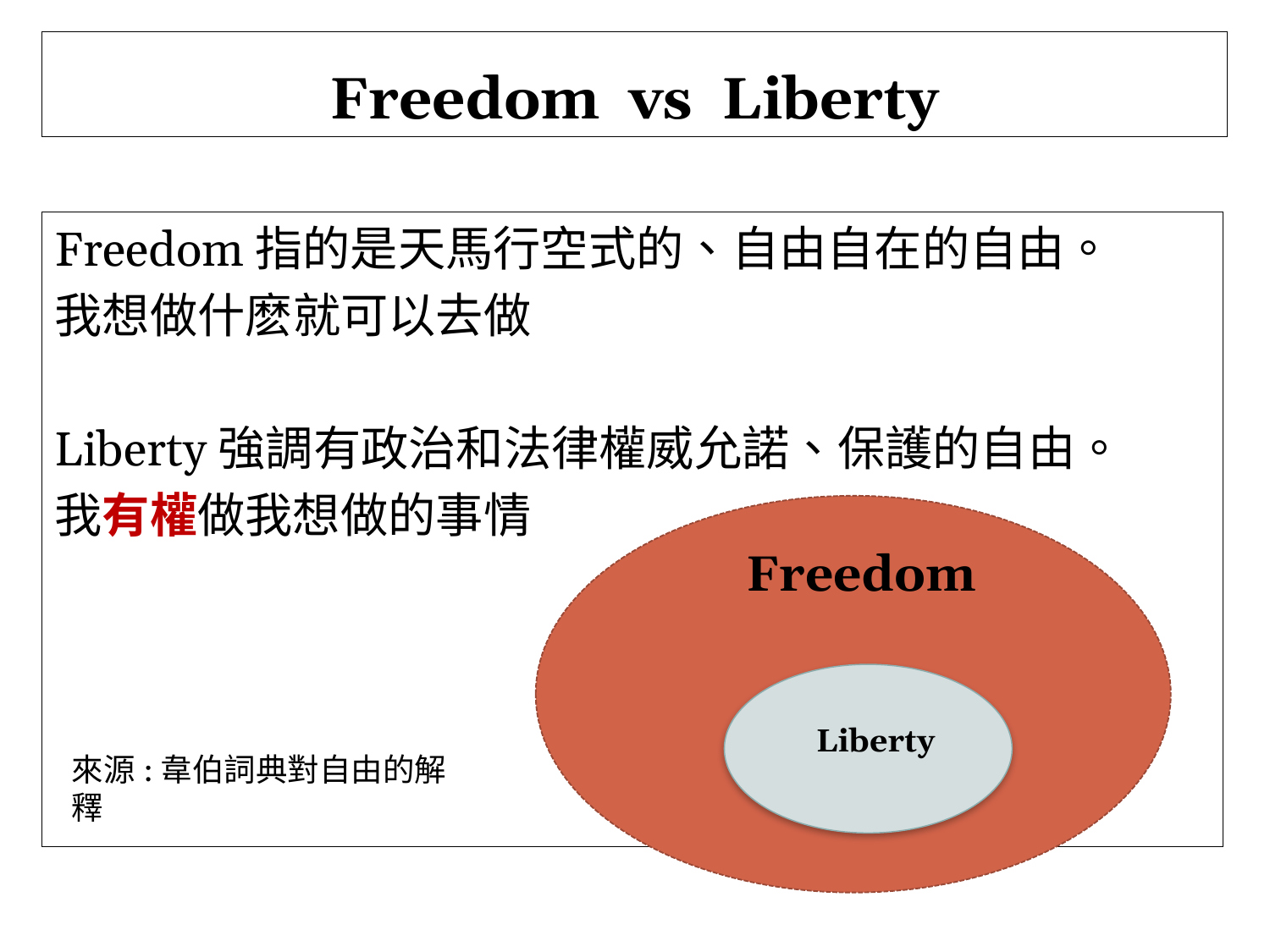

Freedom  vs  Liberty
Freedom指的是天馬行空式的、自由自在的自由。
我想做什麽就可以去做

Liberty強調有政治和法律權威允諾、保護的自由。
我有權做我想做的事情

Freedom

Liberty
來源:韋伯詞典對自由的解釋